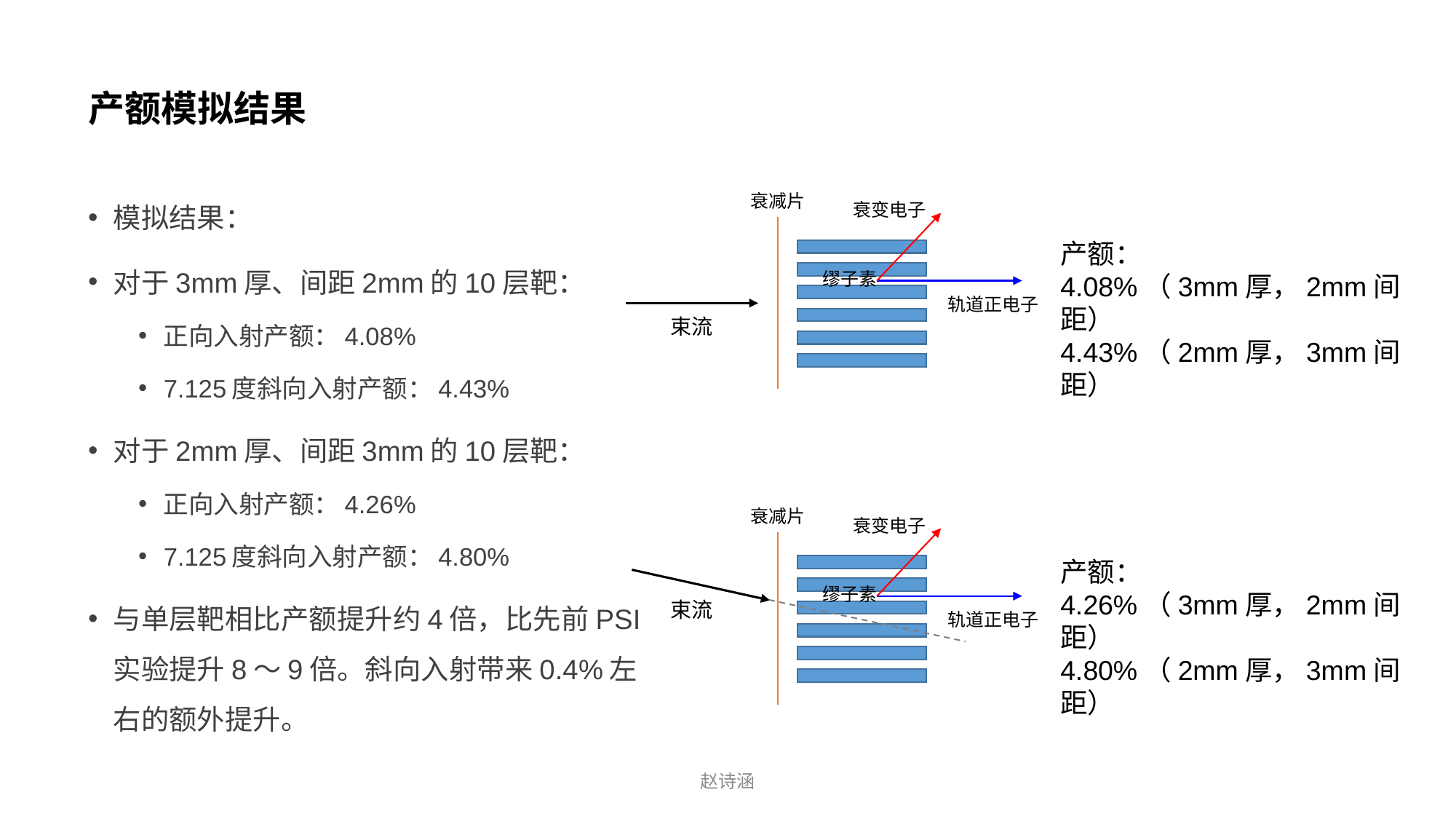

# 产额模拟结果
模拟结果：
对于3mm厚、间距2mm的10层靶：
正向入射产额：4.08%
7.125度斜向入射产额：4.43%
对于2mm厚、间距3mm的10层靶：
正向入射产额：4.26%
7.125度斜向入射产额：4.80%
与单层靶相比产额提升约4倍，比先前PSI实验提升8～9倍。斜向入射带来0.4%左右的额外提升。
轨道正电子

衰变电子
缪子素
衰减片
束流
产额：
4.08%（3mm厚，2mm间距）
4.43%（2mm厚，3mm间距）
轨道正电子

衰变电子
缪子素
衰减片
束流
产额：
4.26%（3mm厚，2mm间距）
4.80%（2mm厚，3mm间距）

赵诗涵
7